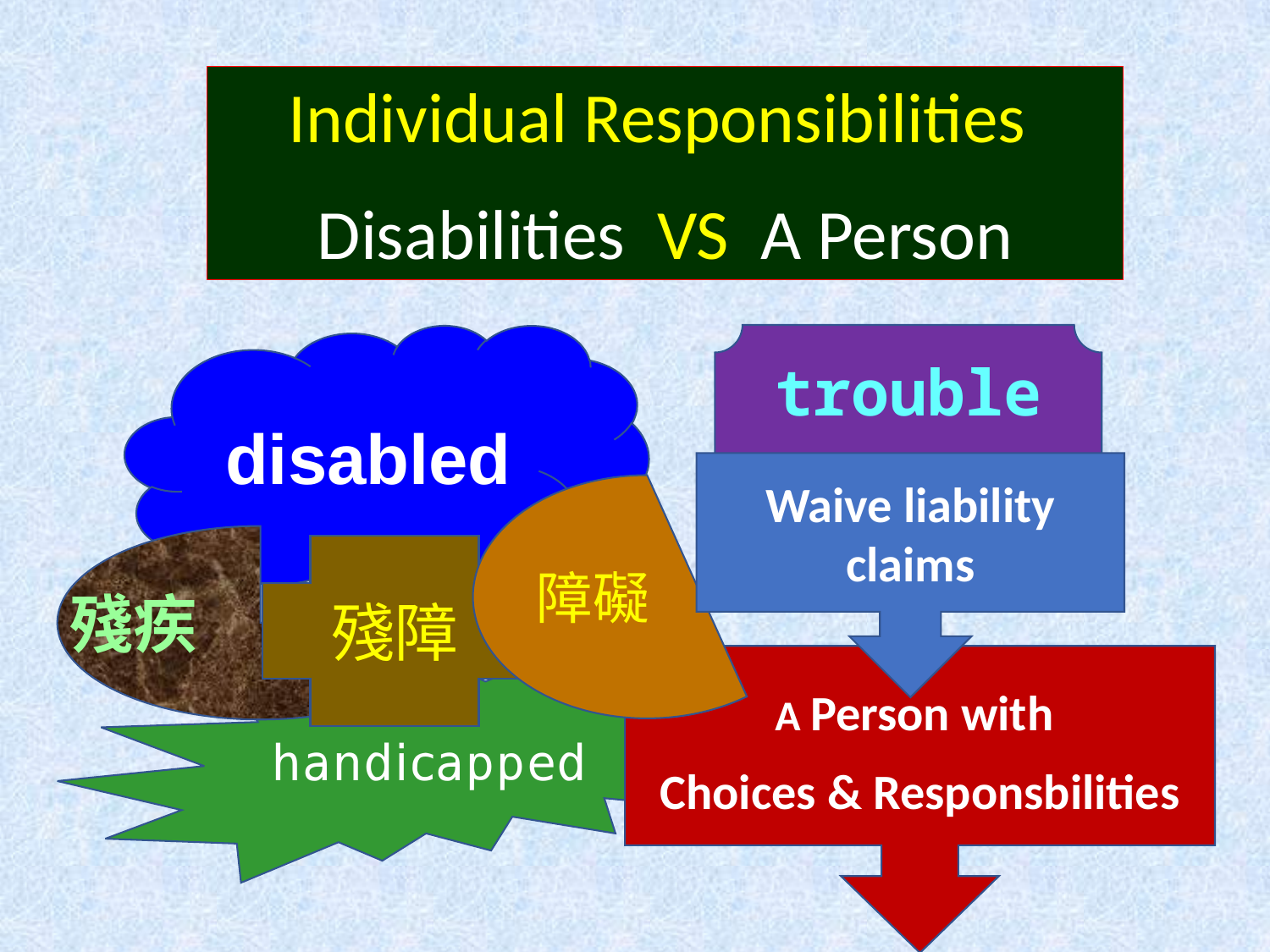

Individual Responsibilities
Disabilities  VS  A Person
disabled

troubles
Waive liability claims
障礙
殘疾
殘障
handicapped
A Person with
Choices & Responsbilities